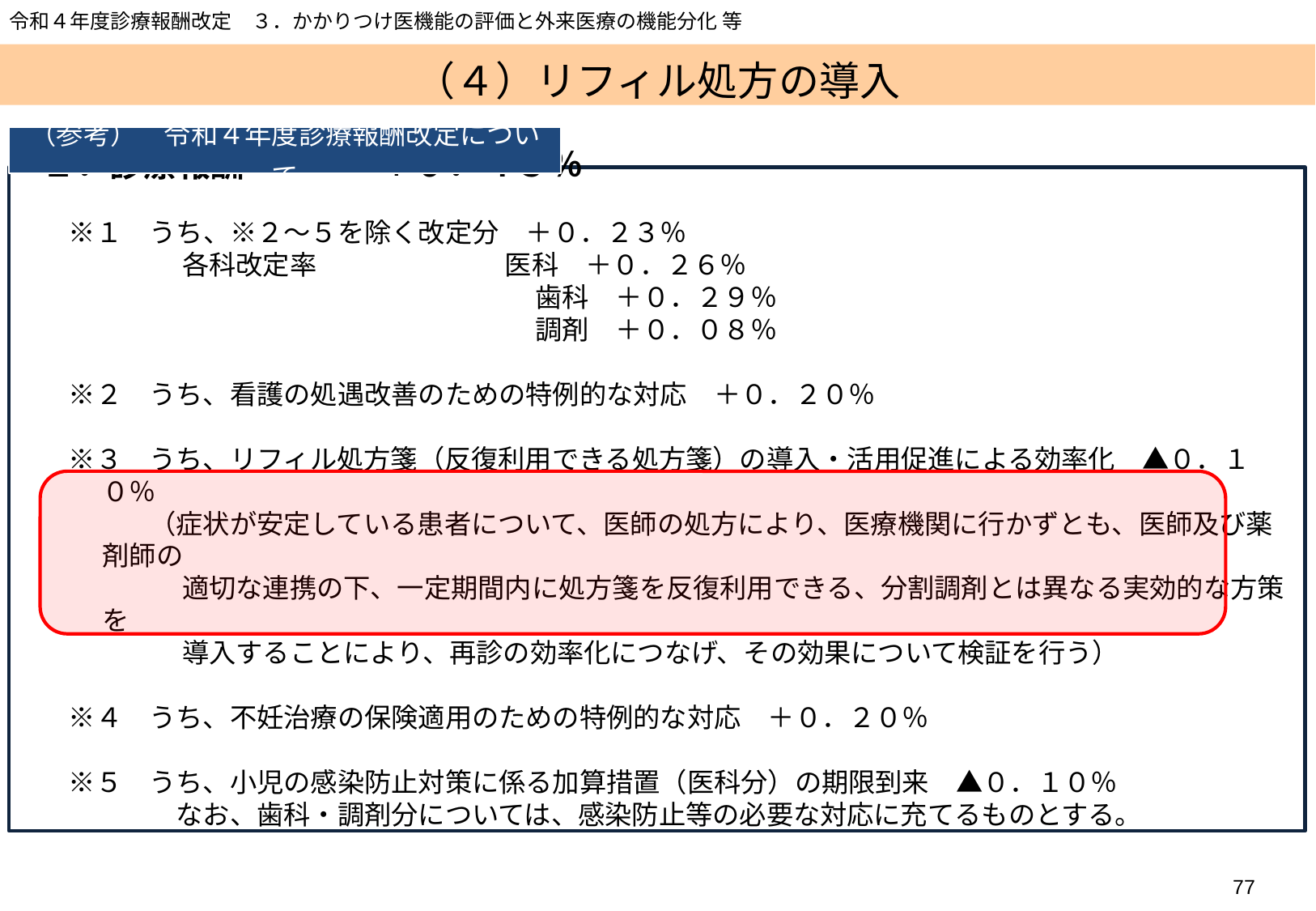

令和４年度診療報酬改定　３．かかりつけ医機能の評価と外来医療の機能分化 等
（４）リフィル処方の導入

（参考）　令和４年度診療報酬改定について
１．診療報酬　　　　＋０．４３％

　※１　うち、※２～５を除く改定分　＋０．２３％
　　　　　 各科改定率　　　　　　　医科　＋０．２６％
　　　　　　　　 　　　　　　　     　　歯科　＋０．２９％
　　　　　　　　　　 　　　　     　　　調剤　＋０．０８％

　※２　うち、看護の処遇改善のための特例的な対応　＋０．２０％

　※３　うち、リフィル処方箋（反復利用できる処方箋）の導入・活用促進による効率化　▲０．１０％
　　　　（症状が安定している患者について、医師の処方により、医療機関に行かずとも、医師及び薬剤師の
　　　　　 適切な連携の下、一定期間内に処方箋を反復利用できる、分割調剤とは異なる実効的な方策を
　　　　　 導入することにより、再診の効率化につなげ、その効果について検証を行う）

　※４　うち、不妊治療の保険適用のための特例的な対応　＋０．２０％

　※５　うち、小児の感染防止対策に係る加算措置（医科分）の期限到来　▲０．１０％
　　　　　なお、歯科・調剤分については、感染防止等の必要な対応に充てるものとする。

77